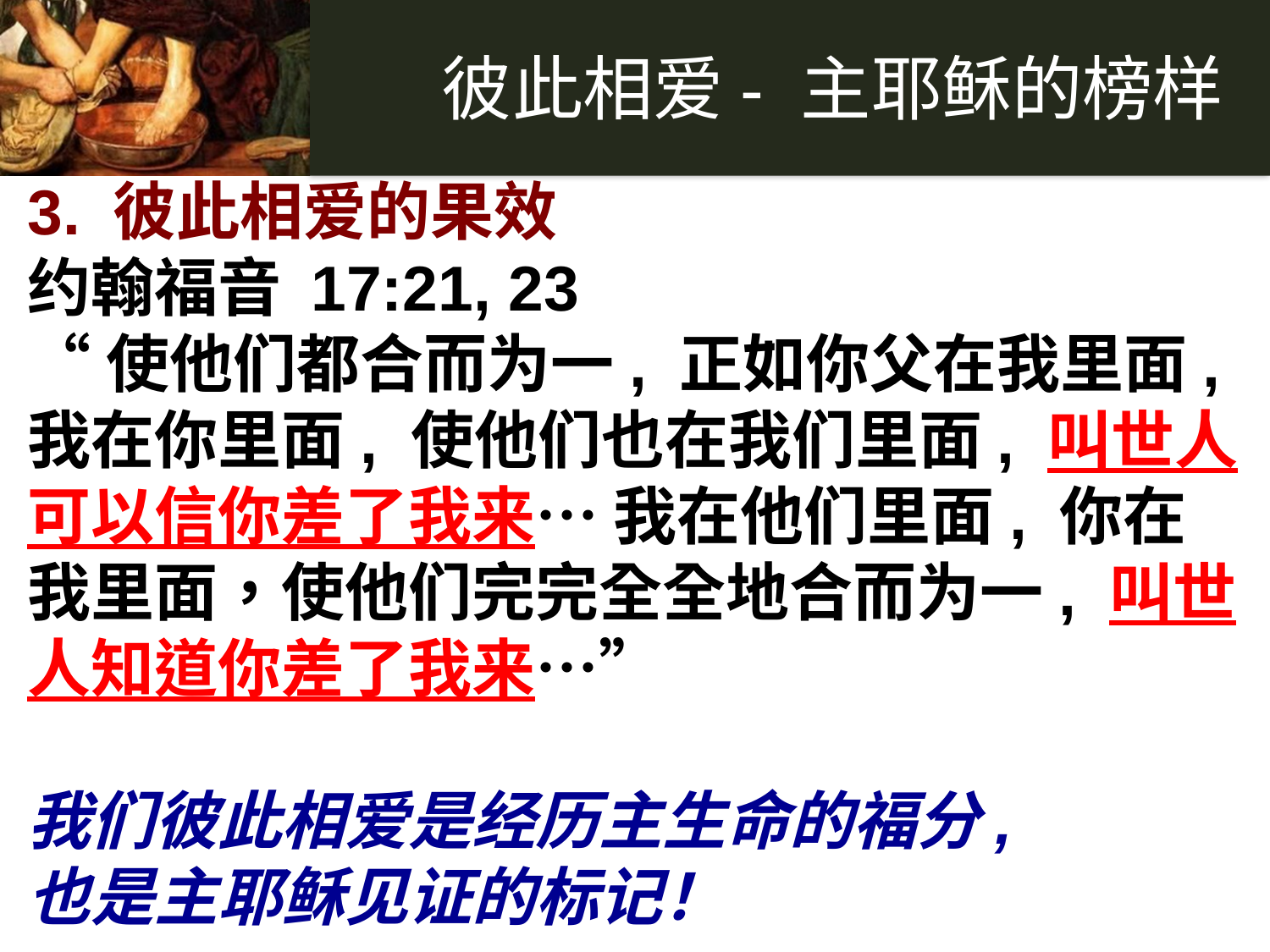

3. 彼此相爱的果效
约翰福音 17:21, 23
“使他们都合而为一, 正如你父在我里面, 我在你里面, 使他们也在我们里面, 叫世人可以信你差了我来… 我在他们里面, 你在我里面，使他们完完全全地合而为一, 叫世人知道你差了我来…”

我们彼此相爱是经历主生命的福分,
也是主耶稣见证的标记！